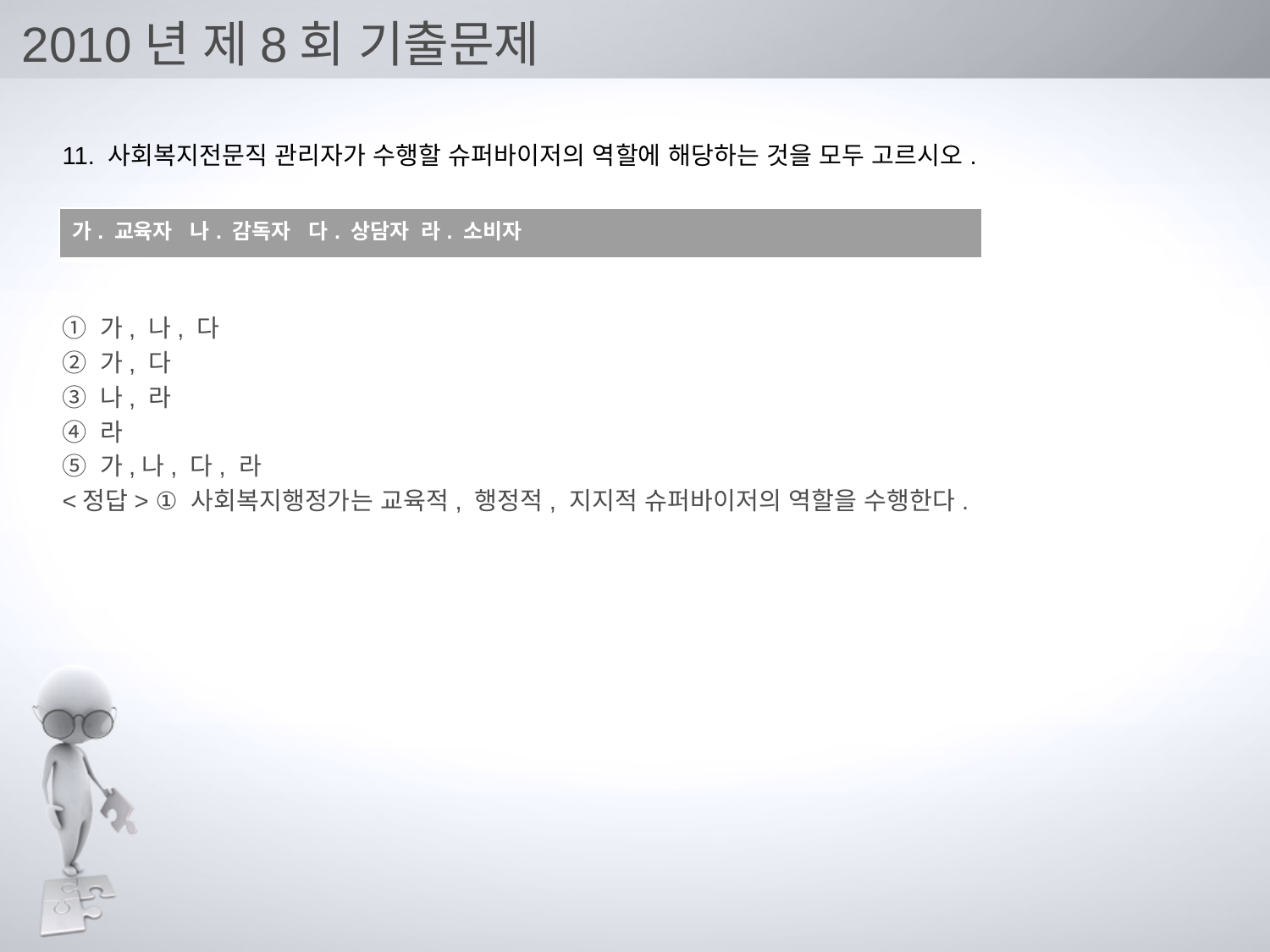

# 2010년 제8회 기출문제

11. 사회복지전문직 관리자가 수행할 슈퍼바이저의 역할에 해당하는 것을 모두 고르시오.

① 가, 나, 다
② 가, 다
③ 나, 라
④ 라
⑤ 가,나, 다, 라
<정답> ① 사회복지행정가는 교육적, 행정적, 지지적 슈퍼바이저의 역할을 수행한다.

| 가. 교육자 나. 감독자 다. 상담자 라. 소비자 |
| --- |